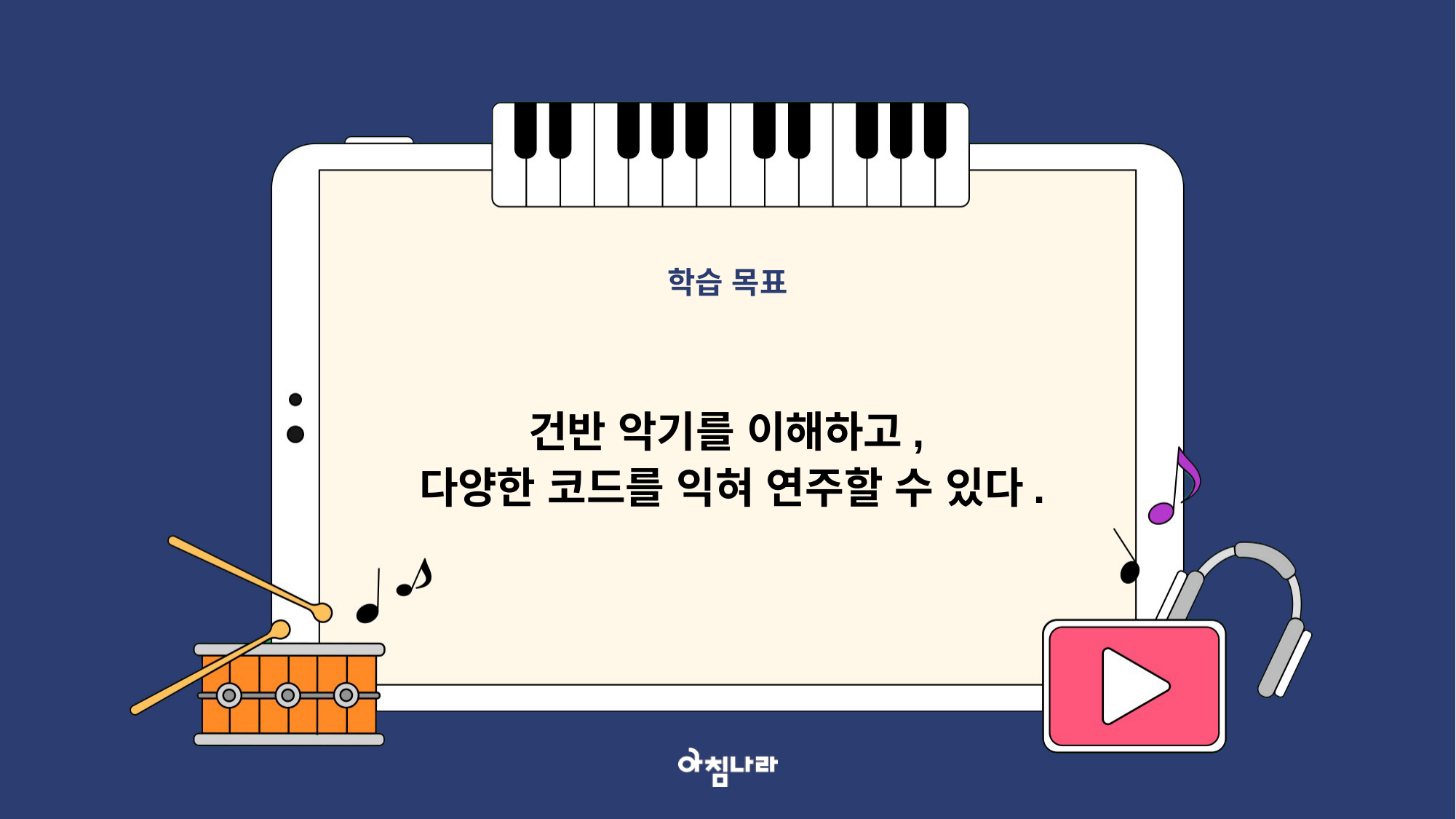

학습 목표
건반 악기를 이해하고,
다양한 코드를 익혀 연주할 수 있다.